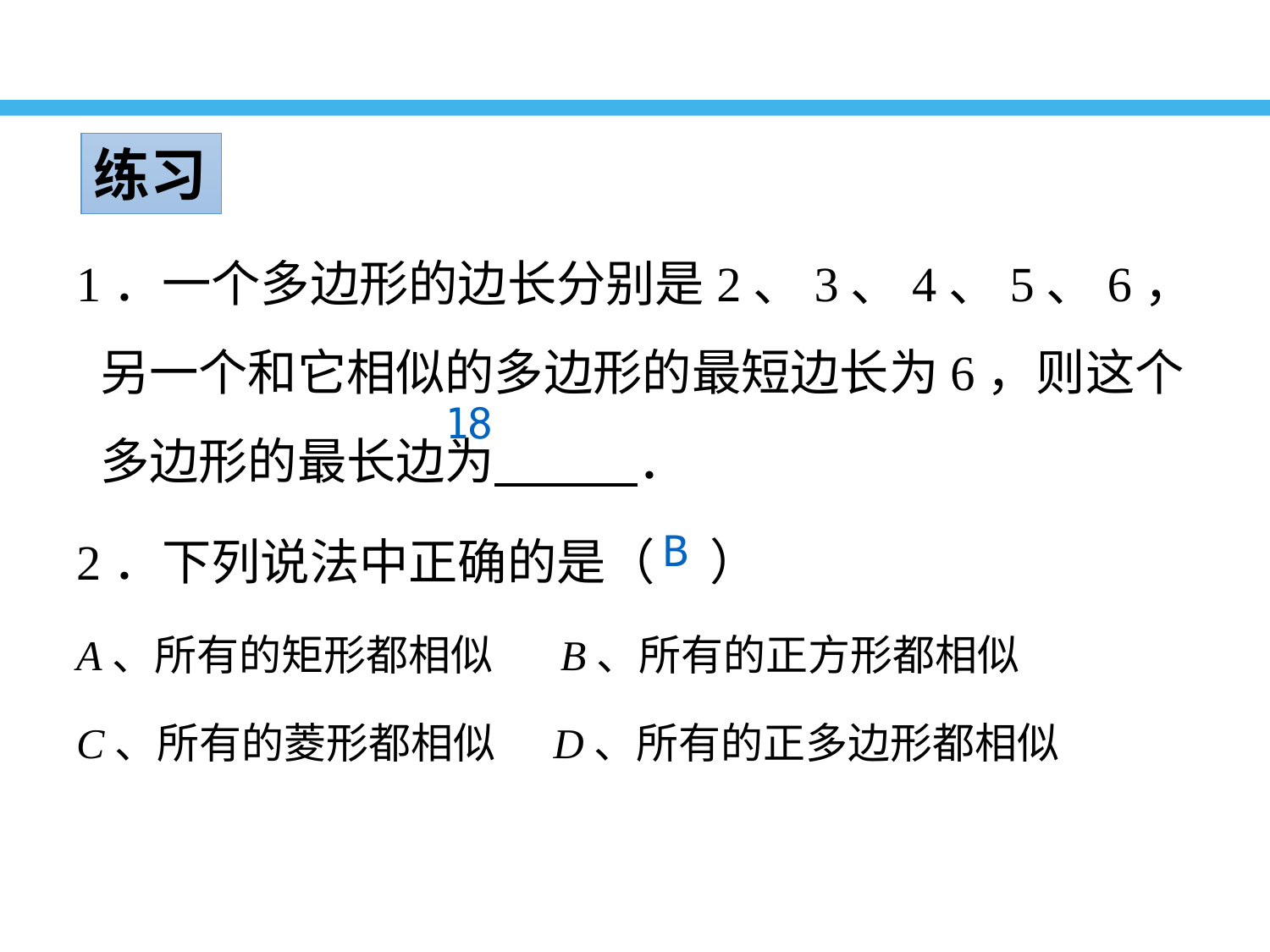

练习

1．一个多边形的边长分别是2、3、4、5、6，另一个和它相似的多边形的最短边长为6，则这个多边形的最长边为             ．
2．下列说法中正确的是（     ）
A、所有的矩形都相似      B、所有的正方形都相似
C、所有的菱形都相似     D、所有的正多边形都相似
18
B